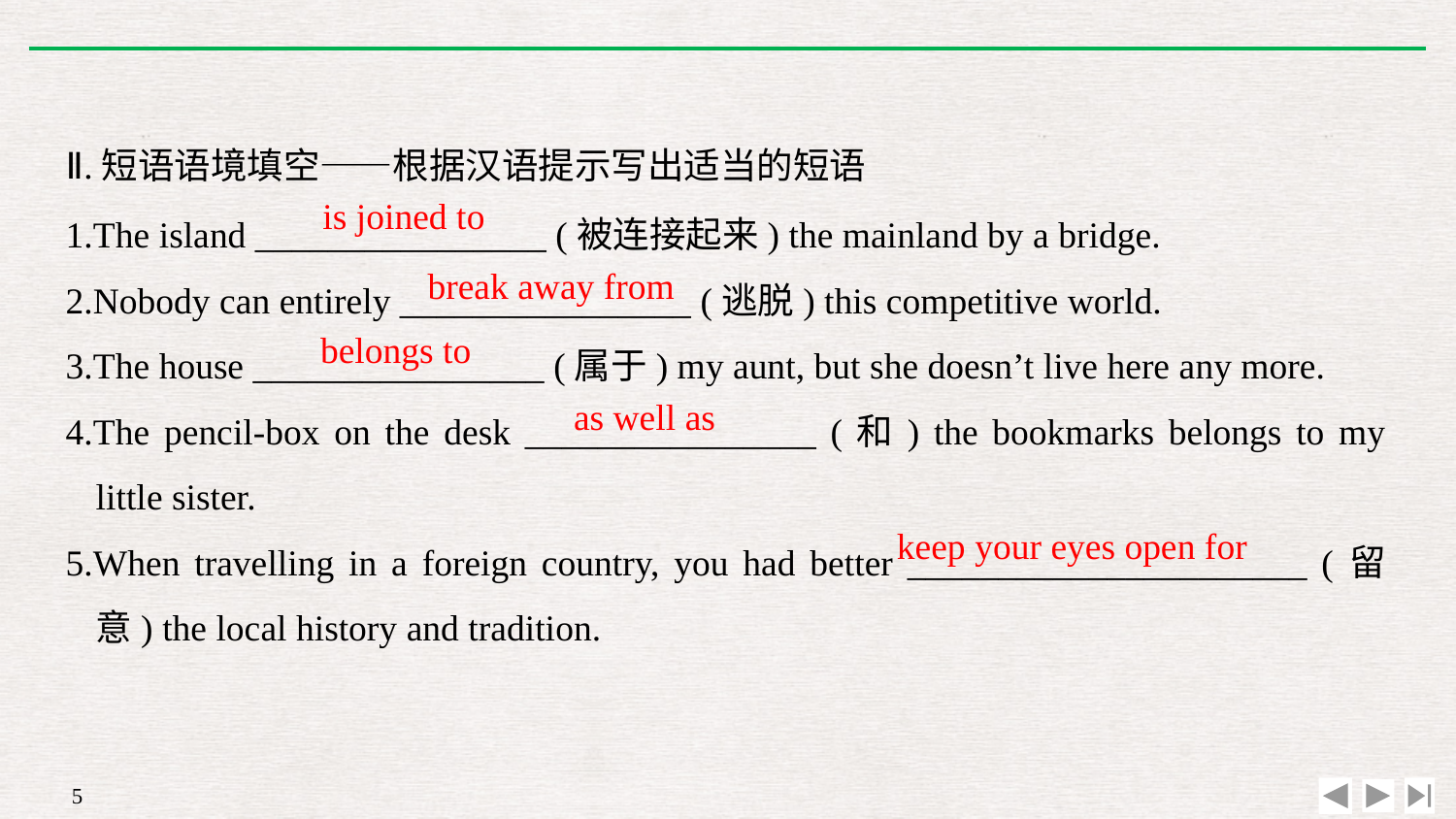

Ⅱ.短语语境填空——根据汉语提示写出适当的短语
1.The island ________________ (被连接起来) the mainland by a bridge.
2.Nobody can entirely ________________ (逃脱) this competitive world.
3.The house ________________ (属于) my aunt, but she doesn’t live here any more.
4.The pencil-box on the desk ________________ (和) the bookmarks belongs to my little sister.
5.When travelling in a foreign country, you had better ______________________ (留意) the local history and tradition.
is joined to
break away from
belongs to
as well as
keep your eyes open for